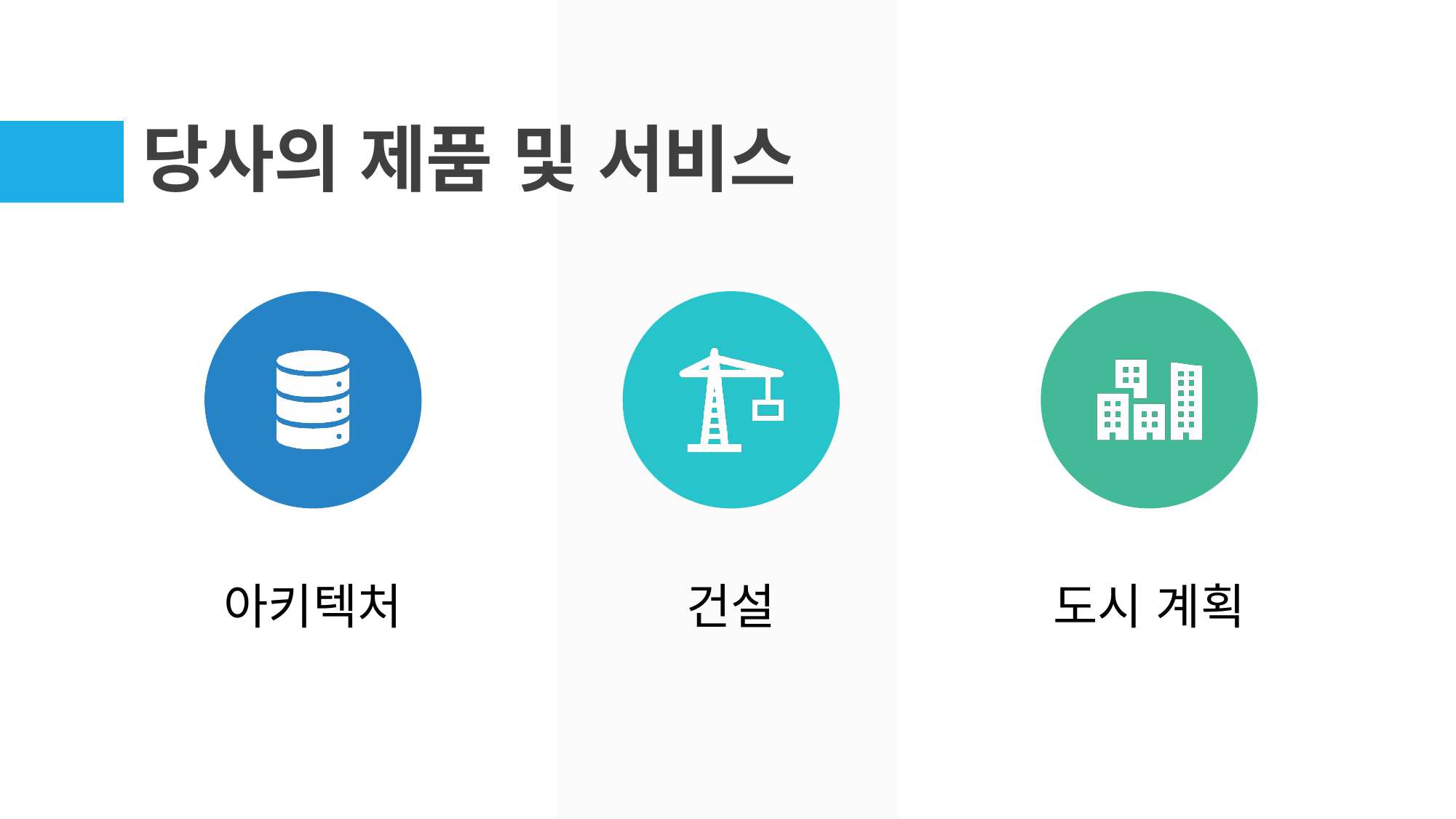

# 당사의 제품 및 서비스
아키텍처
건설
도시 계획